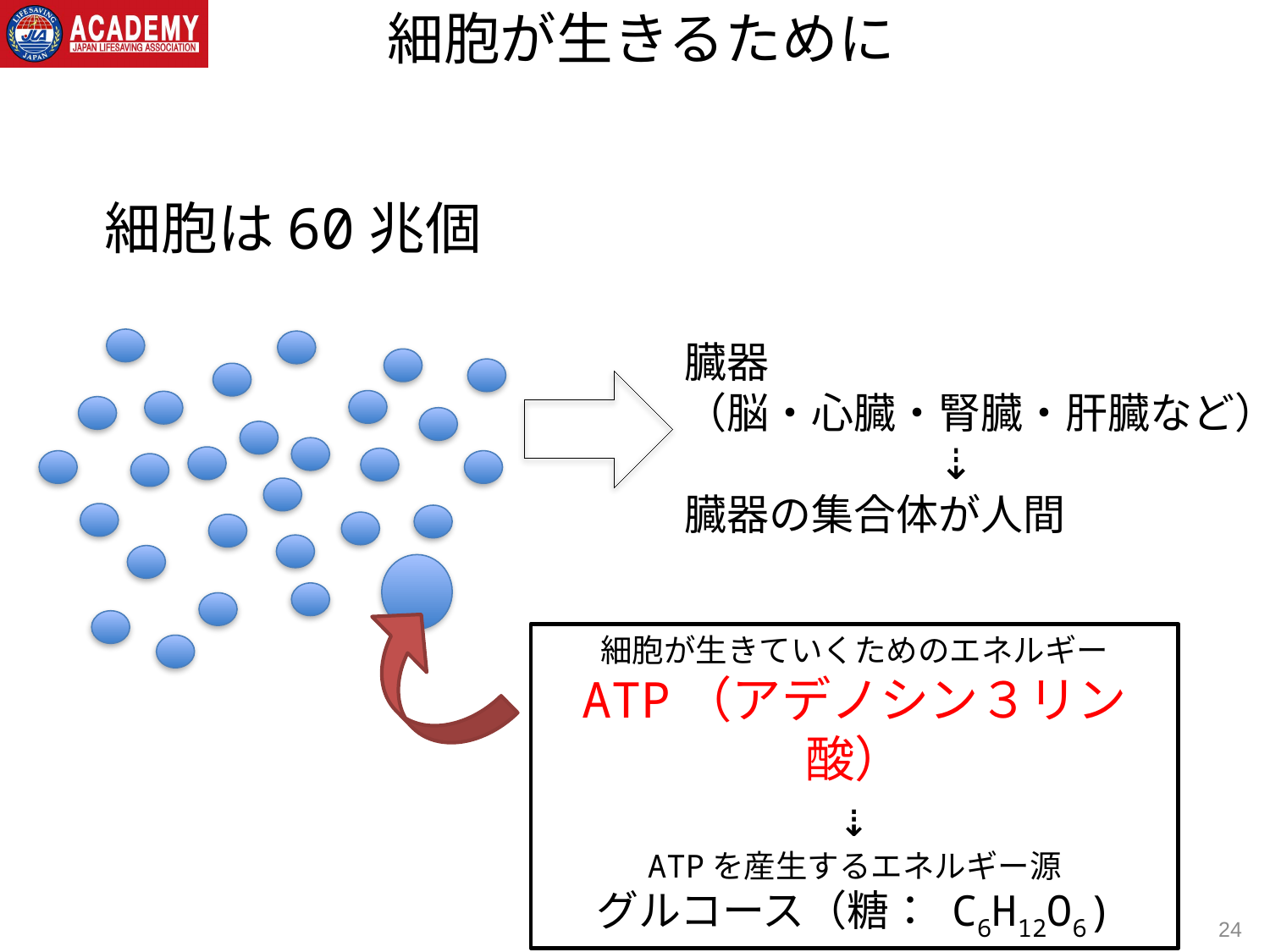

# 細胞が生きるために
　細胞は60兆個

臓器
（脳・心臓・腎臓・肝臓など）
　　　　　　⇣
臓器の集合体が人間

細胞が生きていくためのエネルギー
ATP（アデノシン３リン酸）
⇣
ATPを産生するエネルギー源
グルコース（糖： C6H12O6)

24